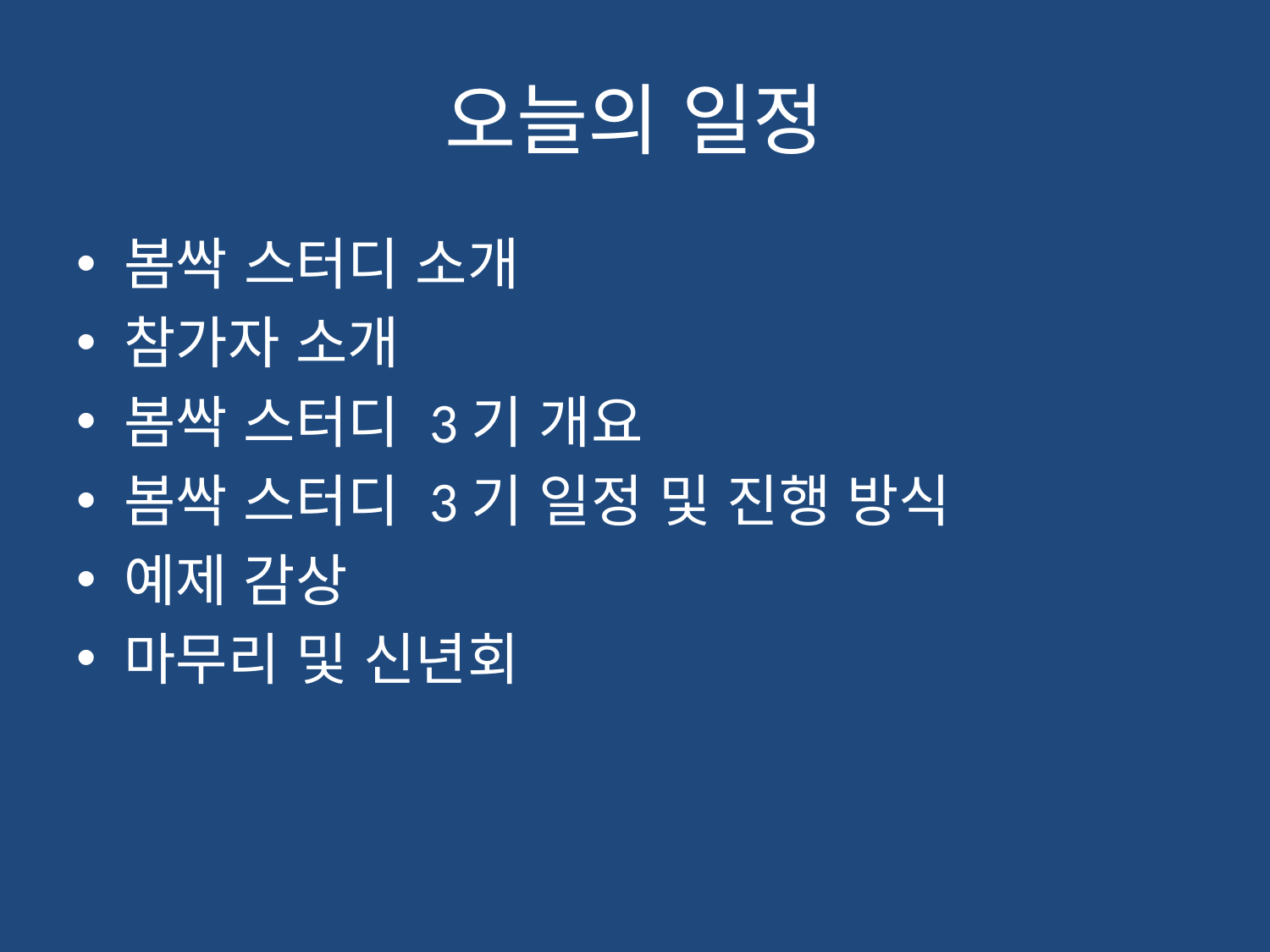

# 오늘의 일정
봄싹 스터디 소개
참가자 소개
봄싹 스터디 3기 개요
봄싹 스터디 3기 일정 및 진행 방식
예제 감상
마무리 및 신년회